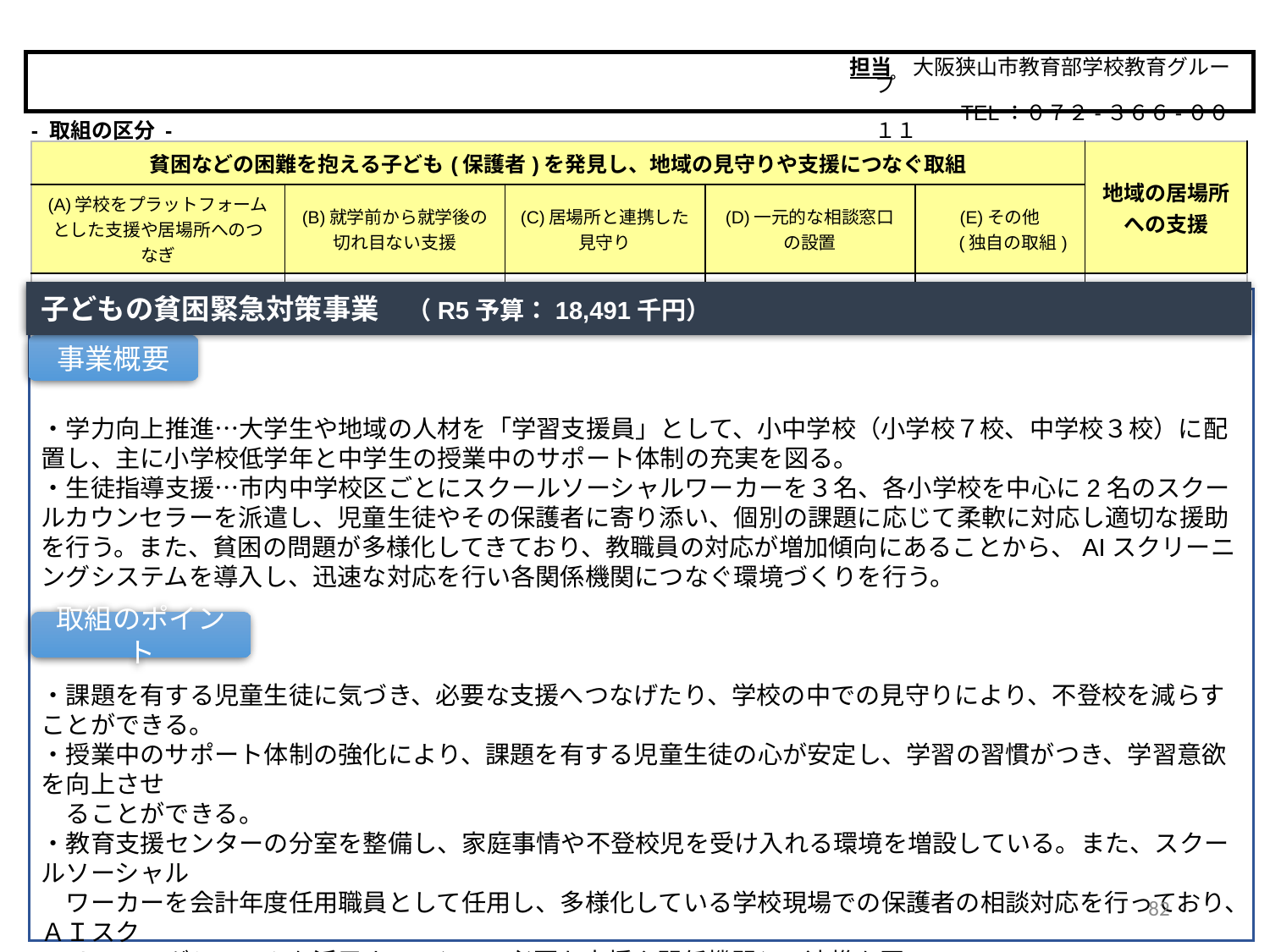

担当　大阪狭山市教育部学校教育グループ
　　　　　TEL：０７２-３６６-００１１

大阪狭山市
- 取組の区分 -
| 貧困などの困難を抱える子ども(保護者)を発見し、地域の見守りや支援につなぐ取組 |  |  |  |  | 地域の居場所 への支援 |
| --- | --- | --- | --- | --- | --- |
| (A)学校をプラットフォームとした支援や居場所へのつなぎ | (B)就学前から就学後の 切れ目ない支援 | (C)居場所と連携した 見守り | (D)一元的な相談窓口 の設置 | (E)その他 　 (独自の取組) |  |
| ○ |  |  |  |  |  |
子どもの貧困緊急対策事業　（R5予算：18,491千円）

・学力向上推進…大学生や地域の人材を「学習支援員」として、小中学校（小学校７校、中学校３校）に配置し、主に小学校低学年と中学生の授業中のサポート体制の充実を図る。
・生徒指導支援…市内中学校区ごとにスクールソーシャルワーカーを３名、各小学校を中心に2名のスクールカウンセラーを派遣し、児童生徒やその保護者に寄り添い、個別の課題に応じて柔軟に対応し適切な援助を行う。また、貧困の問題が多様化してきており、教職員の対応が増加傾向にあることから、AIスクリーニングシステムを導入し、迅速な対応を行い各関係機関につなぐ環境づくりを行う。

・課題を有する児童生徒に気づき、必要な支援へつなげたり、学校の中での見守りにより、不登校を減らすことができる。
・授業中のサポート体制の強化により、課題を有する児童生徒の心が安定し、学習の習慣がつき、学習意欲を向上させ
　ることができる。
・教育支援センターの分室を整備し、家庭事情や不登校児を受け入れる環境を増設している。また、スクールソーシャル
　ワーカーを会計年度任用職員として任用し、多様化している学校現場での保護者の相談対応を行っており、ＡＩスク
　リーニングシステムを活用することで、必要な支援や関係機関との連携を図る。

事業概要
取組のポイント
82